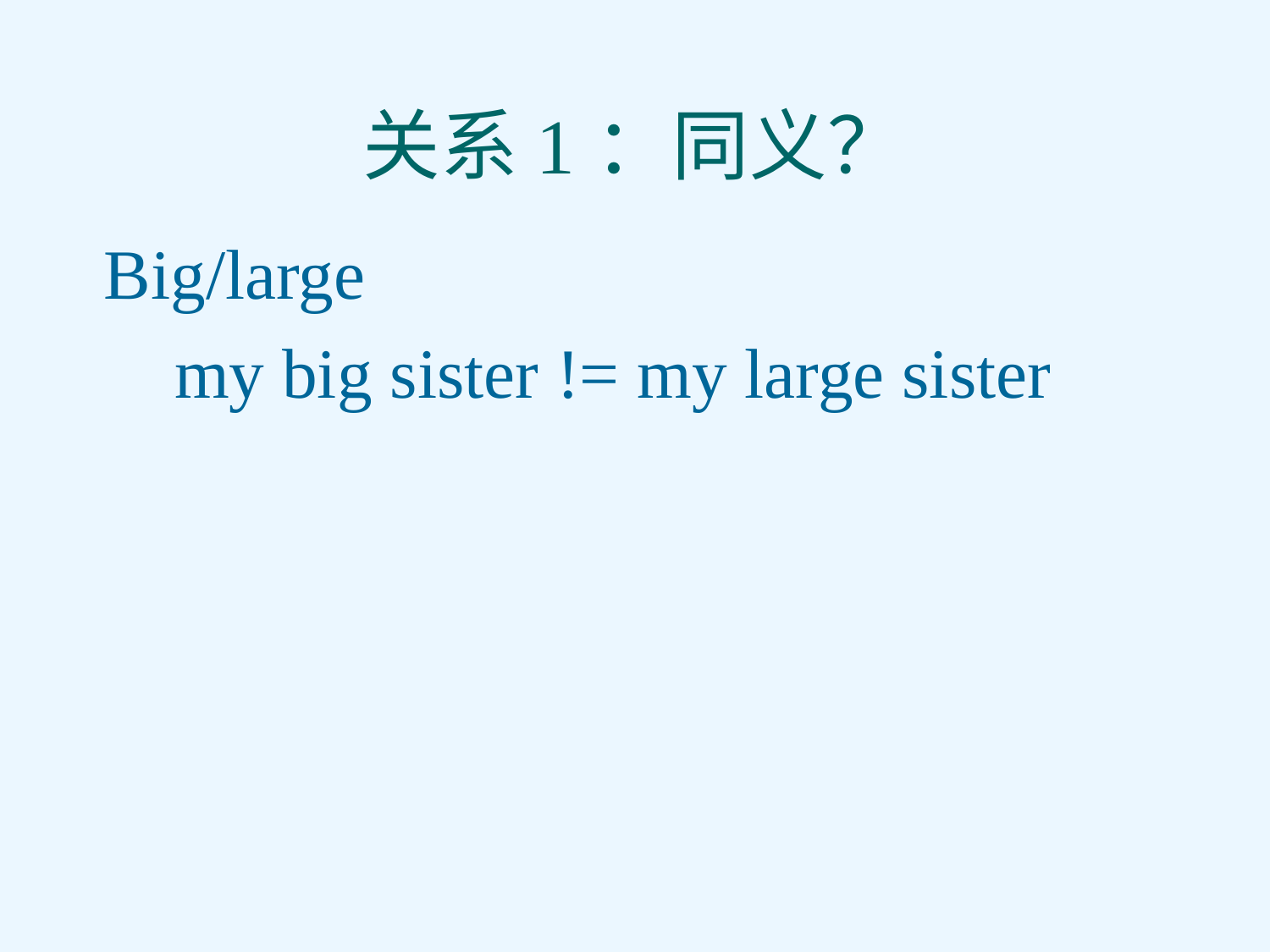

# 关系1：同义？
Big/large
    my big sister != my large sister